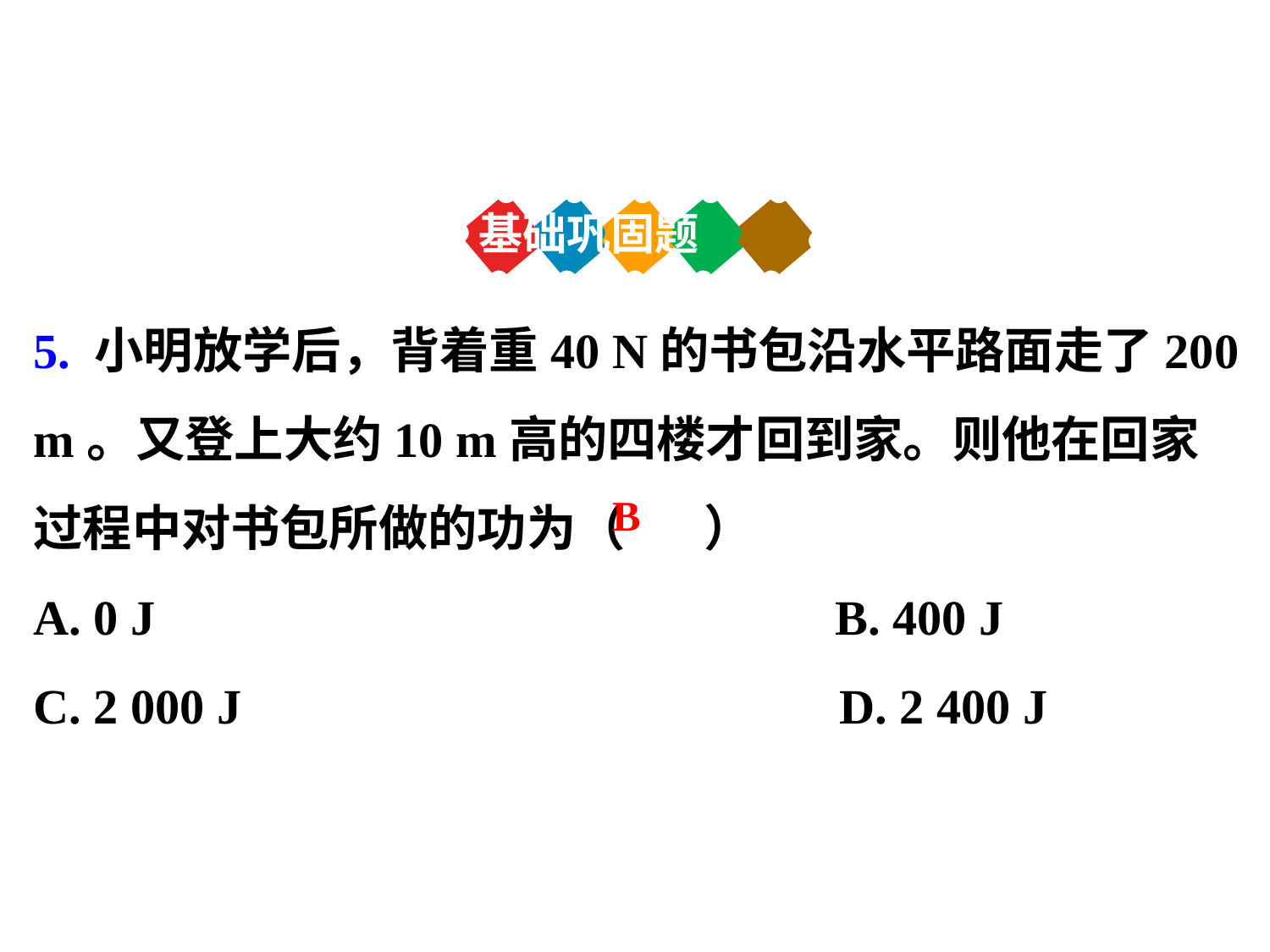

基础巩固题

5. 小明放学后，背着重40 N的书包沿水平路面走了200 m。又登上大约10 m高的四楼才回到家。则他在回家过程中对书包所做的功为（       ）
A. 0 J	                                                       B. 400 J
C. 2 000 J	                                             D. 2 400 J
B